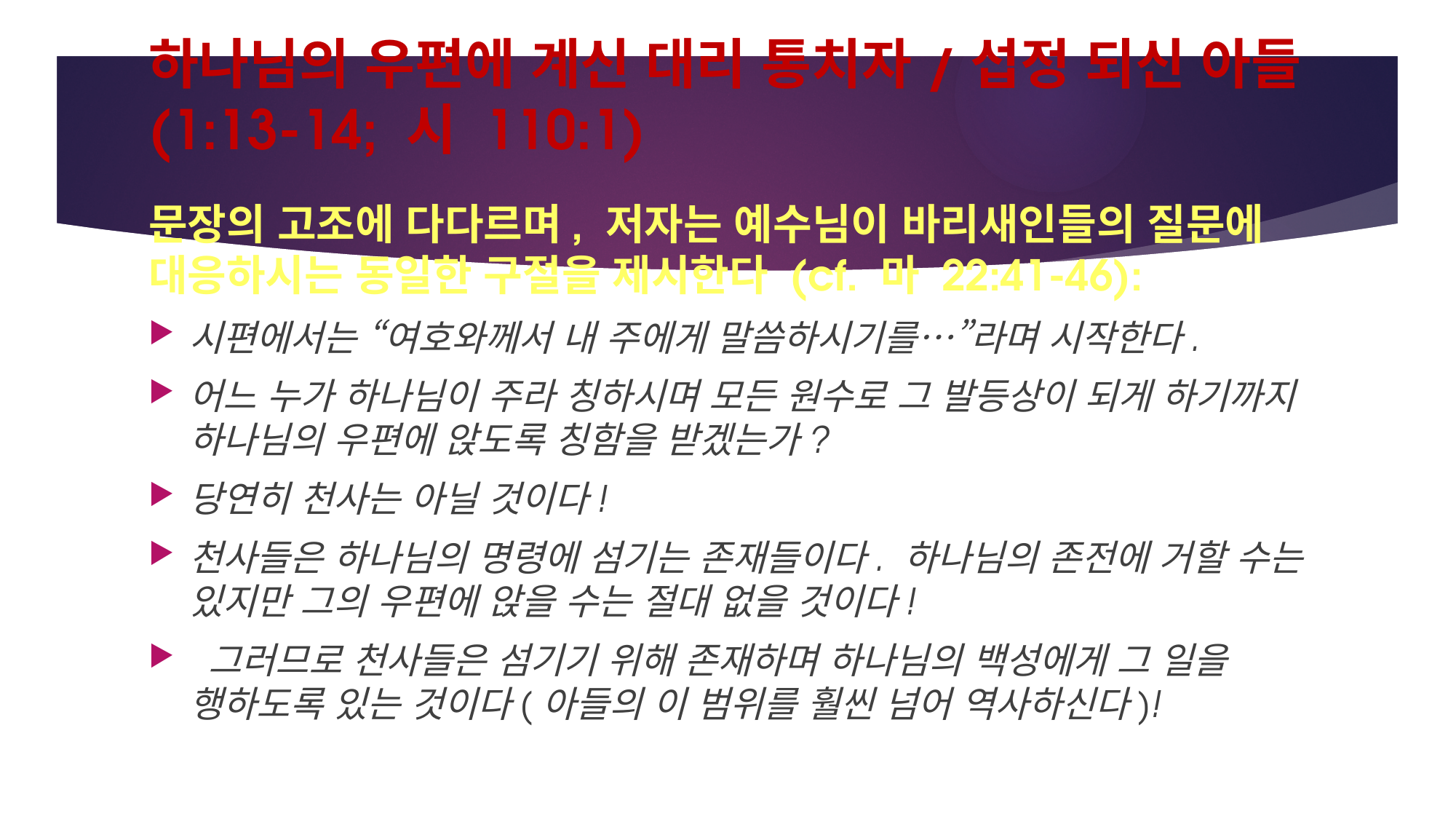

# 하나님의 우편에 계신 대리 통치자/섭정 되신 아들 (1:13-14; 시 110:1)
문장의 고조에 다다르며, 저자는 예수님이 바리새인들의 질문에 대응하시는 동일한 구절을 제시한다 (cf. 마 22:41-46):
시편에서는 “여호와께서 내 주에게 말씀하시기를…”라며 시작한다.
어느 누가 하나님이 주라 칭하시며 모든 원수로 그 발등상이 되게 하기까지 하나님의 우편에 앉도록 칭함을 받겠는가?
당연히 천사는 아닐 것이다!
천사들은 하나님의 명령에 섬기는 존재들이다. 하나님의 존전에 거할 수는 있지만 그의 우편에 앉을 수는 절대 없을 것이다!
 그러므로 천사들은 섬기기 위해 존재하며 하나님의 백성에게 그 일을 행하도록 있는 것이다(아들의 이 범위를 훨씬 넘어 역사하신다)!